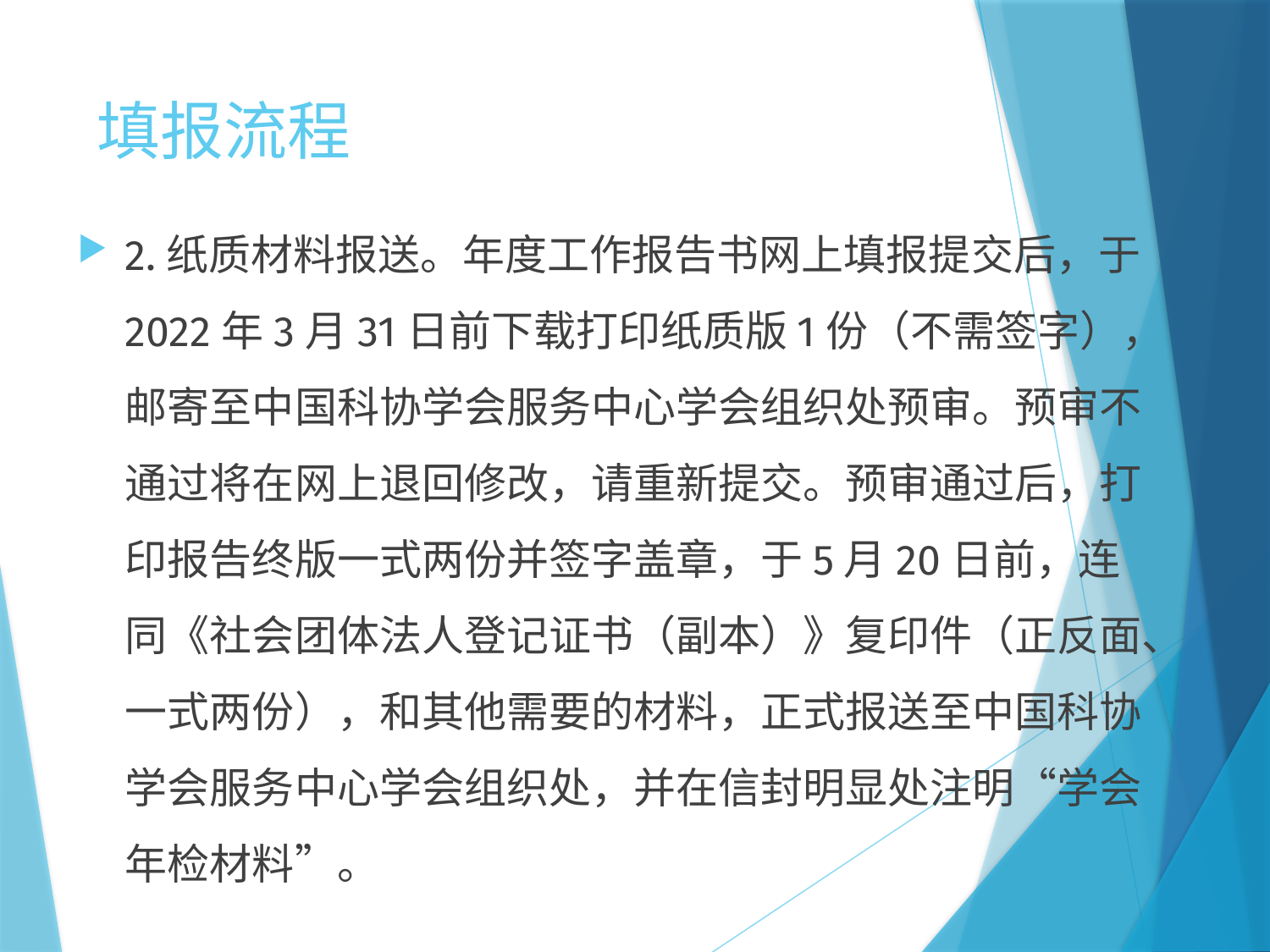

# 填报流程
2.纸质材料报送。年度工作报告书网上填报提交后，于2022年3月31日前下载打印纸质版1份（不需签字），邮寄至中国科协学会服务中心学会组织处预审。预审不通过将在网上退回修改，请重新提交。预审通过后，打印报告终版一式两份并签字盖章，于5月20日前，连同《社会团体法人登记证书（副本）》复印件（正反面、一式两份），和其他需要的材料，正式报送至中国科协学会服务中心学会组织处，并在信封明显处注明“学会年检材料”。